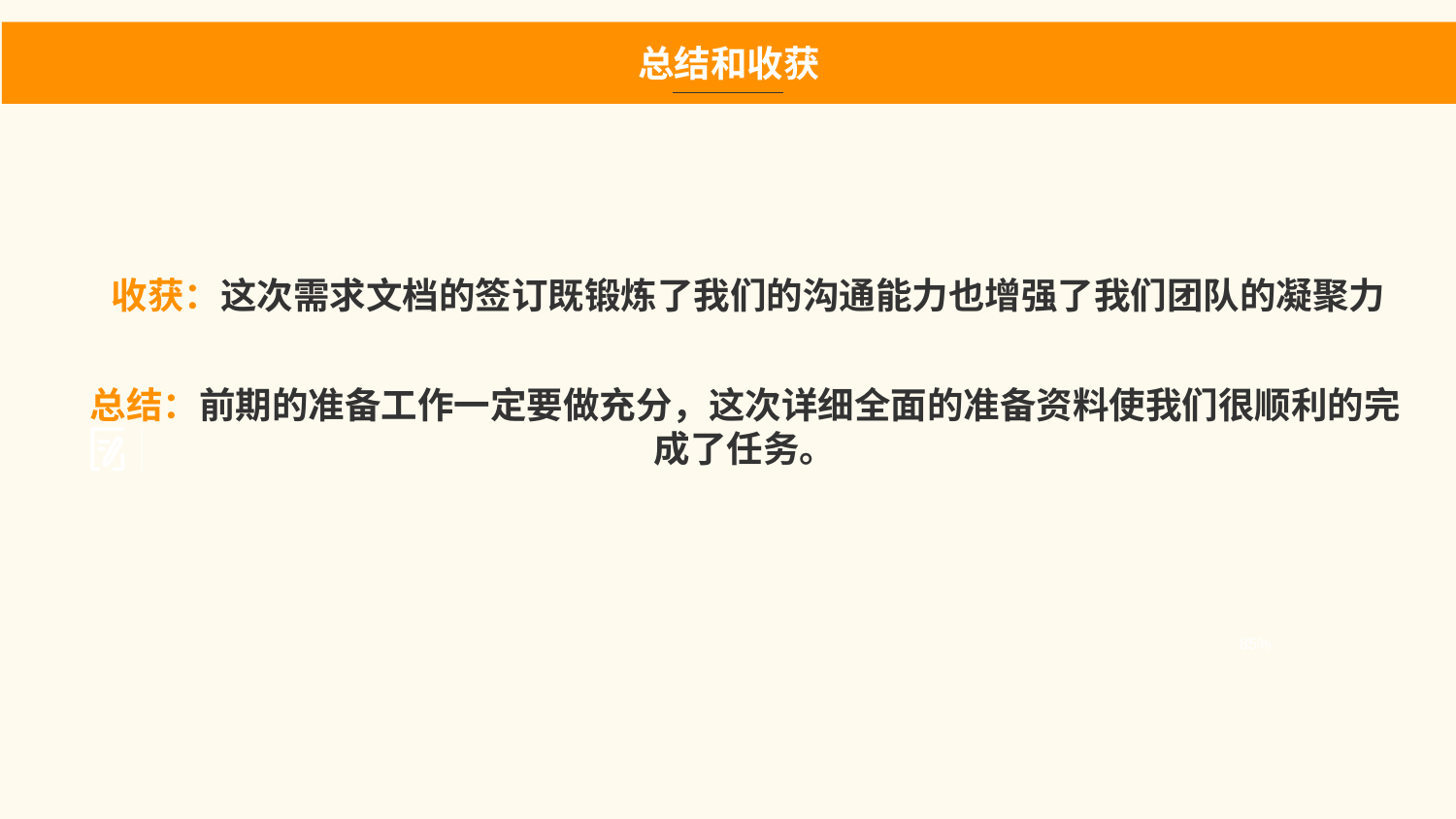

总结和收获
收获：这次需求文档的签订既锻炼了我们的沟通能力也增强了我们团队的凝聚力
总结：前期的准备工作一定要做充分，这次详细全面的准备资料使我们很顺利的完成了任务。

85%